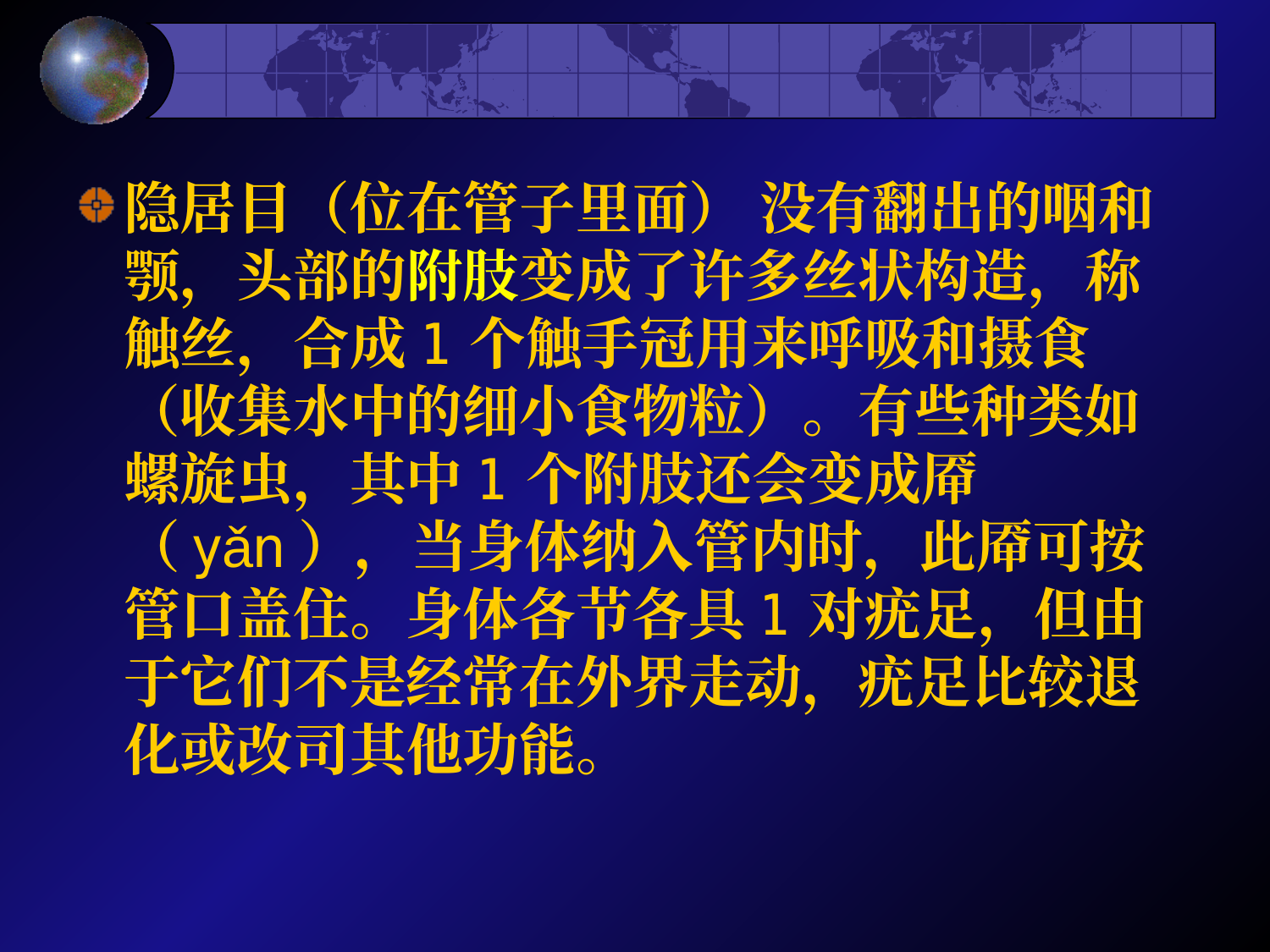

隐居目（位在管子里面） 没有翻出的咽和颚，头部的附肢变成了许多丝状构造，称触丝，合成1个触手冠用来呼吸和摄食（收集水中的细小食物粒）。有些种类如螺旋虫，其中1个附肢还会变成厣（yǎn），当身体纳入管内时，此厣可按管口盖住。身体各节各具1对疣足，但由于它们不是经常在外界走动，疣足比较退化或改司其他功能。